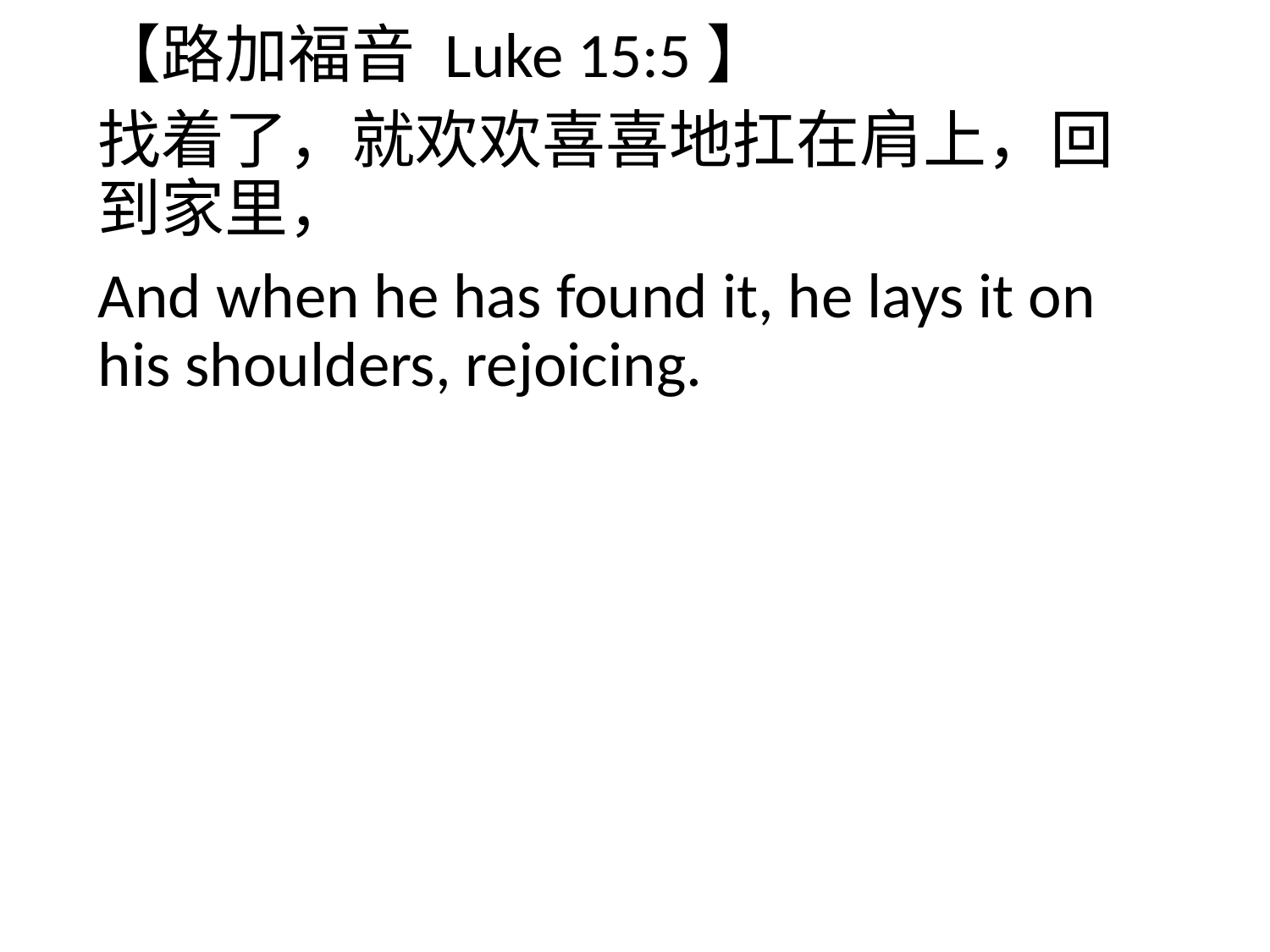

【路加福音 Luke 15:5】
找着了，就欢欢喜喜地扛在肩上，回到家里，
And when he has found it, he lays it on his shoulders, rejoicing.